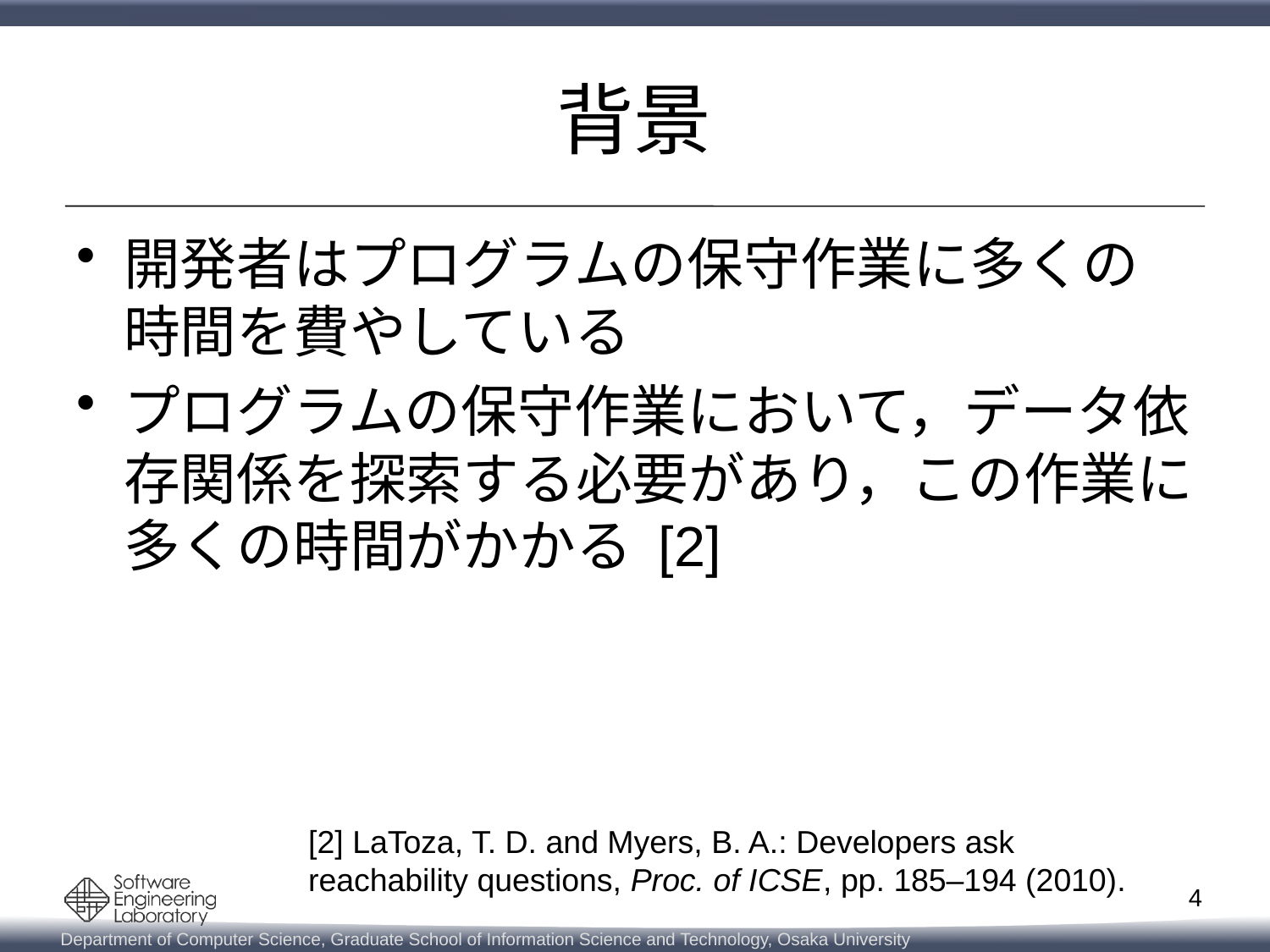

# 背景
開発者はプログラムの保守作業に多くの時間を費やしている
プログラムの保守作業において，データ依存関係を探索する必要があり，この作業に多くの時間がかかる [2]
[2] LaToza, T. D. and Myers, B. A.: Developers ask
reachability questions, Proc. of ICSE, pp. 185–194 (2010).
4